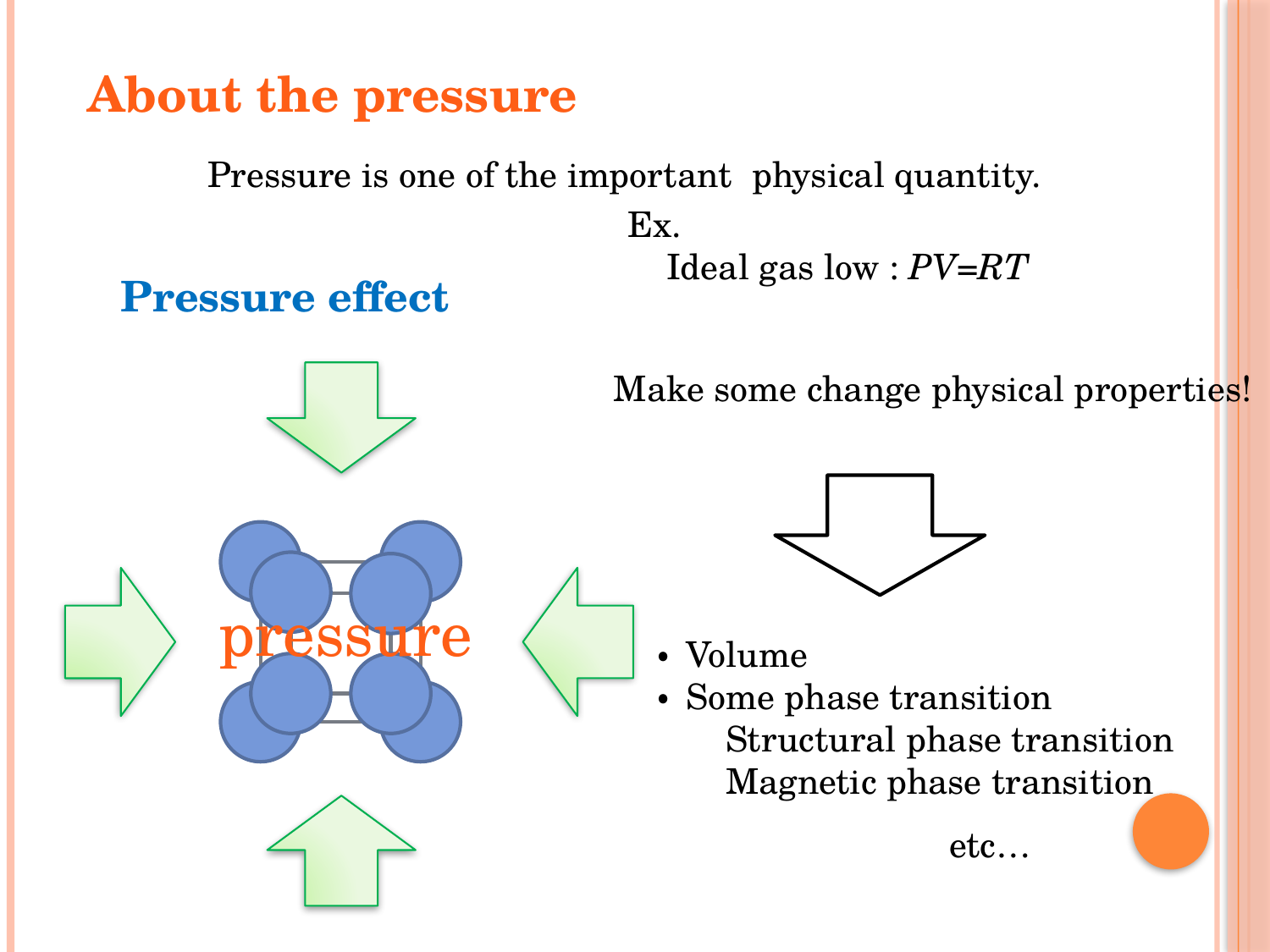

About the pressure
Pressure is one of the important  physical quantity.

Ex.
    Ideal gas low : PV=RT
Pressure effect
Make some change physical properties!

pressure

・ Volume
・ Some phase transition
       Structural phase transition
       Magnetic phase transition

                              etc…